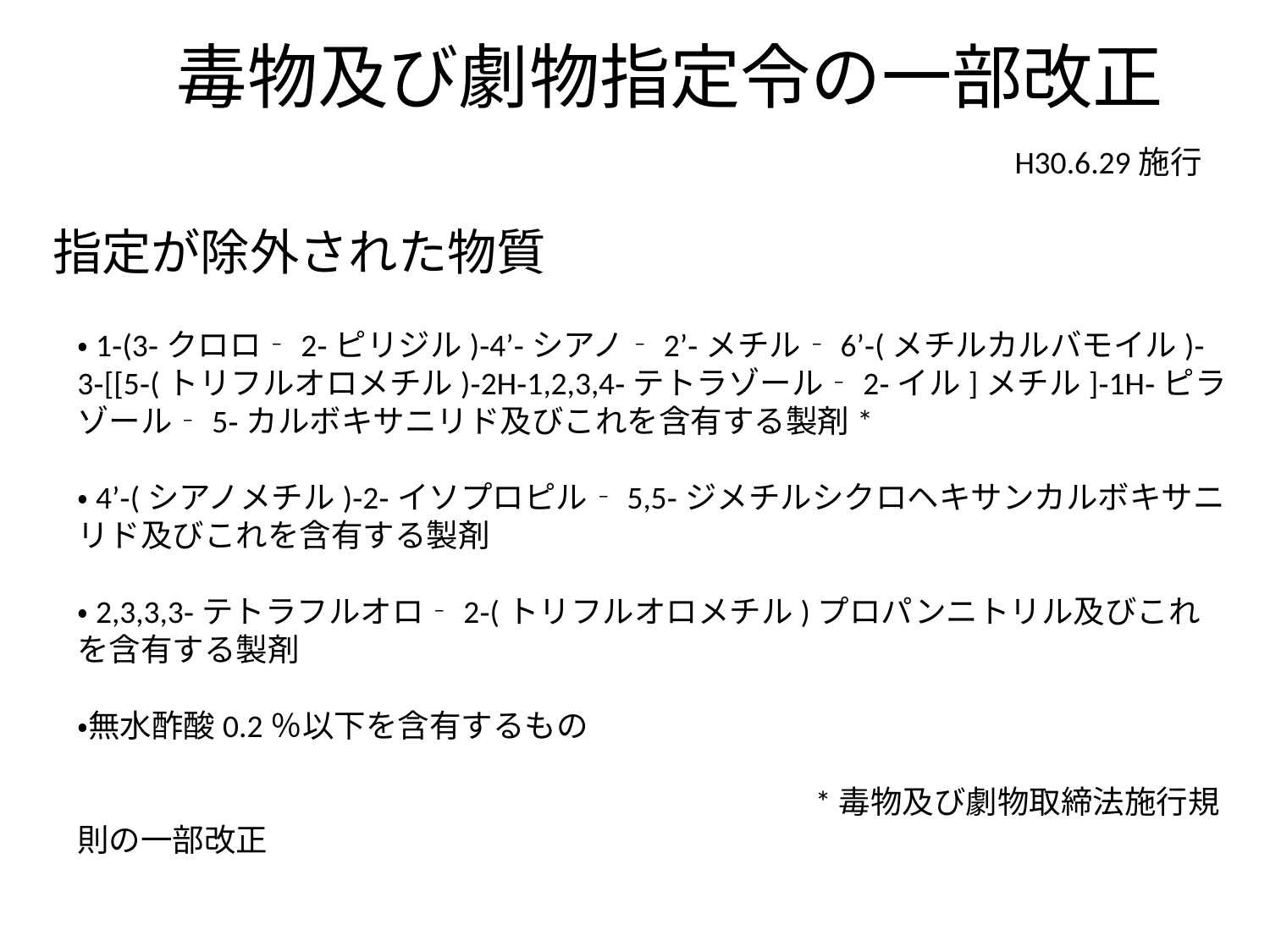

毒物及び劇物指定令の一部改正
H30.6.29施行
指定が除外された物質

・1‐(3‐クロロ‐2‐ピリジル)‐4’‐シアノ‐2’‐メチル‐6’‐(メチルカルバモイル)‐3‐[[5‐(トリフルオロメチル)‐2H‐1,2,3,4‐テトラゾール‐2‐イル]メチル]‐1H‐ピラゾール‐5‐カルボキサニリド及びこれを含有する製剤*

・4’‐(シアノメチル)‐2‐イソプロピル‐5,5‐ジメチルシクロヘキサンカルボキサニリド及びこれを含有する製剤

・2,3,3,3‐テトラフルオロ‐2‐(トリフルオロメチル)プロパンニトリル及びこれを含有する製剤

・無水酢酸0.2％以下を含有するもの

　　　　　　　　　　　　　　　　　　　　　　　*毒物及び劇物取締法施行規則の一部改正